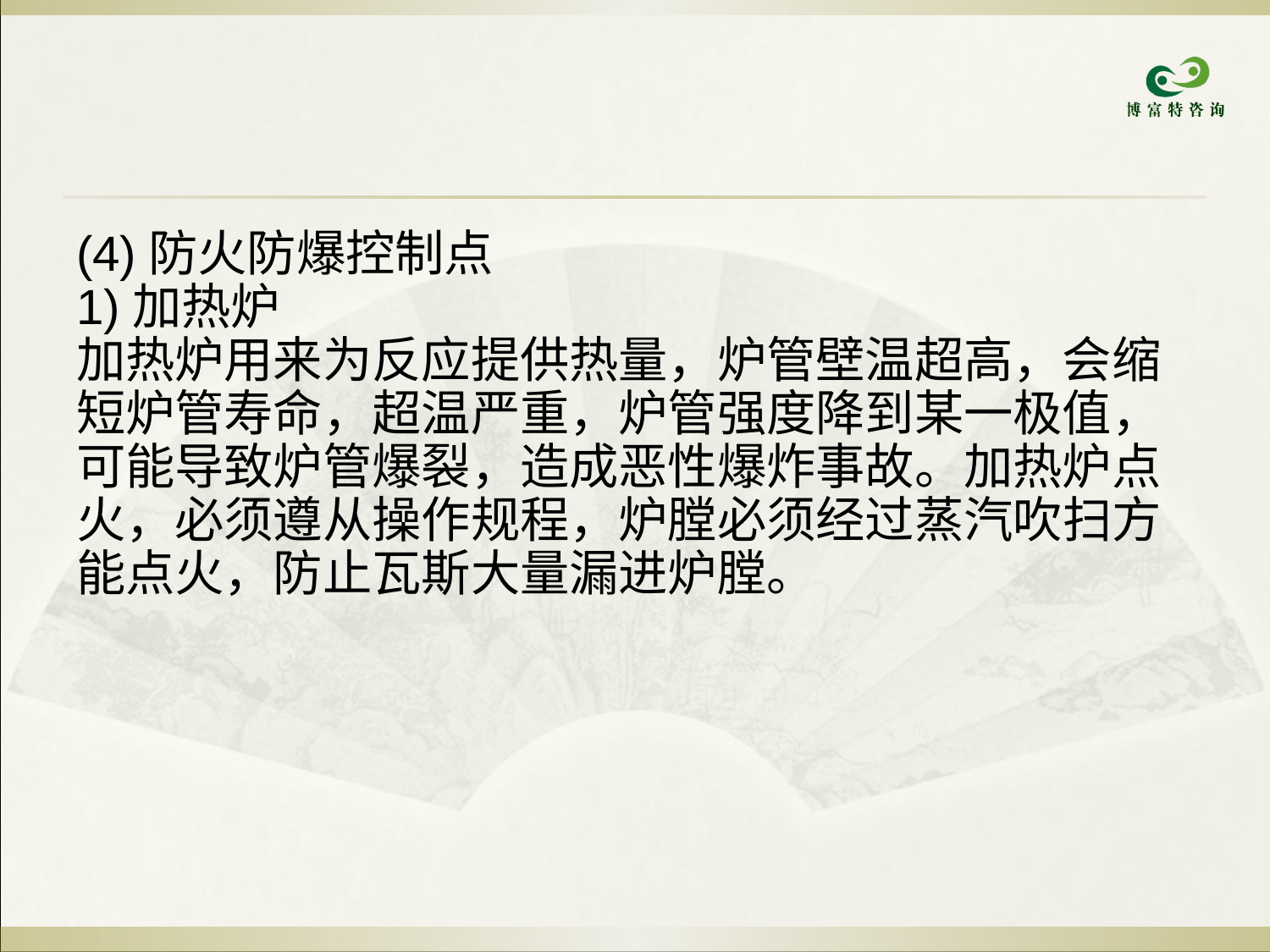

(4)防火防爆控制点
1)加热炉
加热炉用来为反应提供热量，炉管壁温超高，会缩短炉管寿命，超温严重，炉管强度降到某一极值，可能导致炉管爆裂，造成恶性爆炸事故。加热炉点火，必须遵从操作规程，炉膛必须经过蒸汽吹扫方能点火，防止瓦斯大量漏进炉膛。